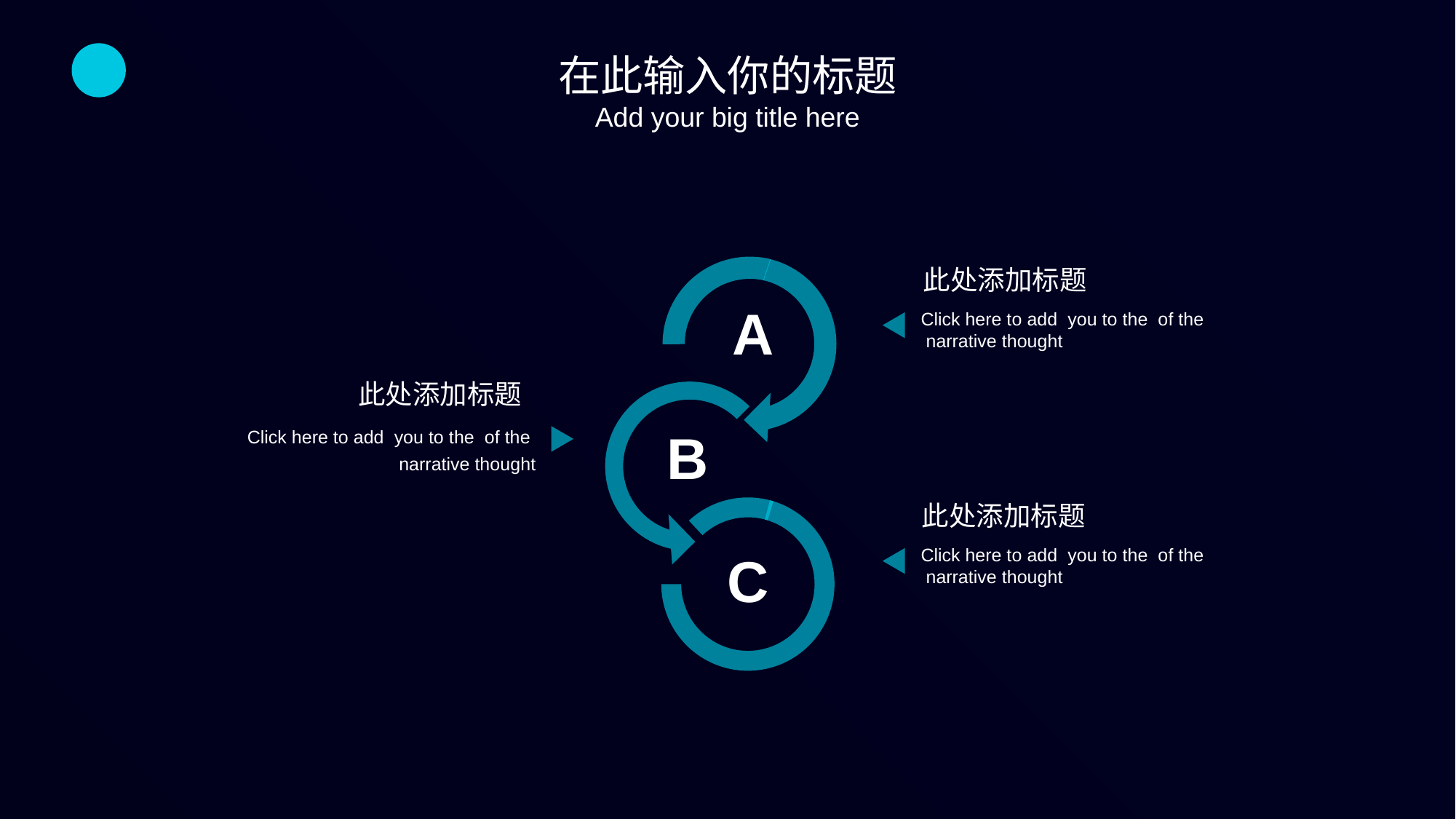

在此输入你的标题
Add your big title here
此处添加标题

A
Click here to add  you to the  of the  narrative thought

此处添加标题
Click here to add  you to the  of the  narrative thought
B

此处添加标题

Click here to add  you to the  of the  narrative thought
C